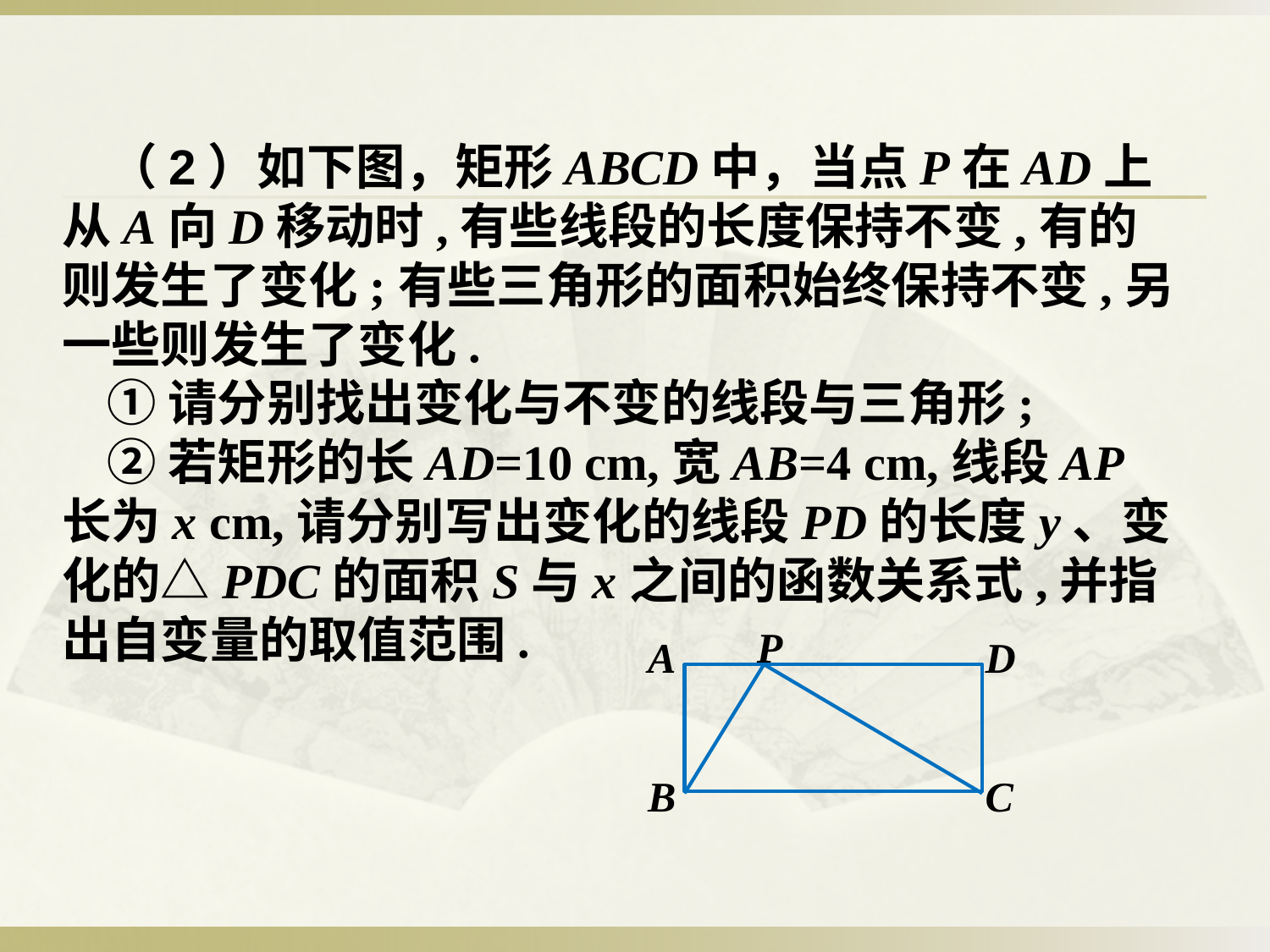

（2）如下图，矩形ABCD中，当点P在AD上从A向D移动时,有些线段的长度保持不变,有的则发生了变化;有些三角形的面积始终保持不变,另一些则发生了变化.
    ①请分别找出变化与不变的线段与三角形;
    ②若矩形的长AD=10 cm,宽AB=4 cm,线段AP长为x cm,请分别写出变化的线段PD的长度y、变化的△PDC的面积S与x之间的函数关系式,并指出自变量的取值范围.
P
A
D

B
C